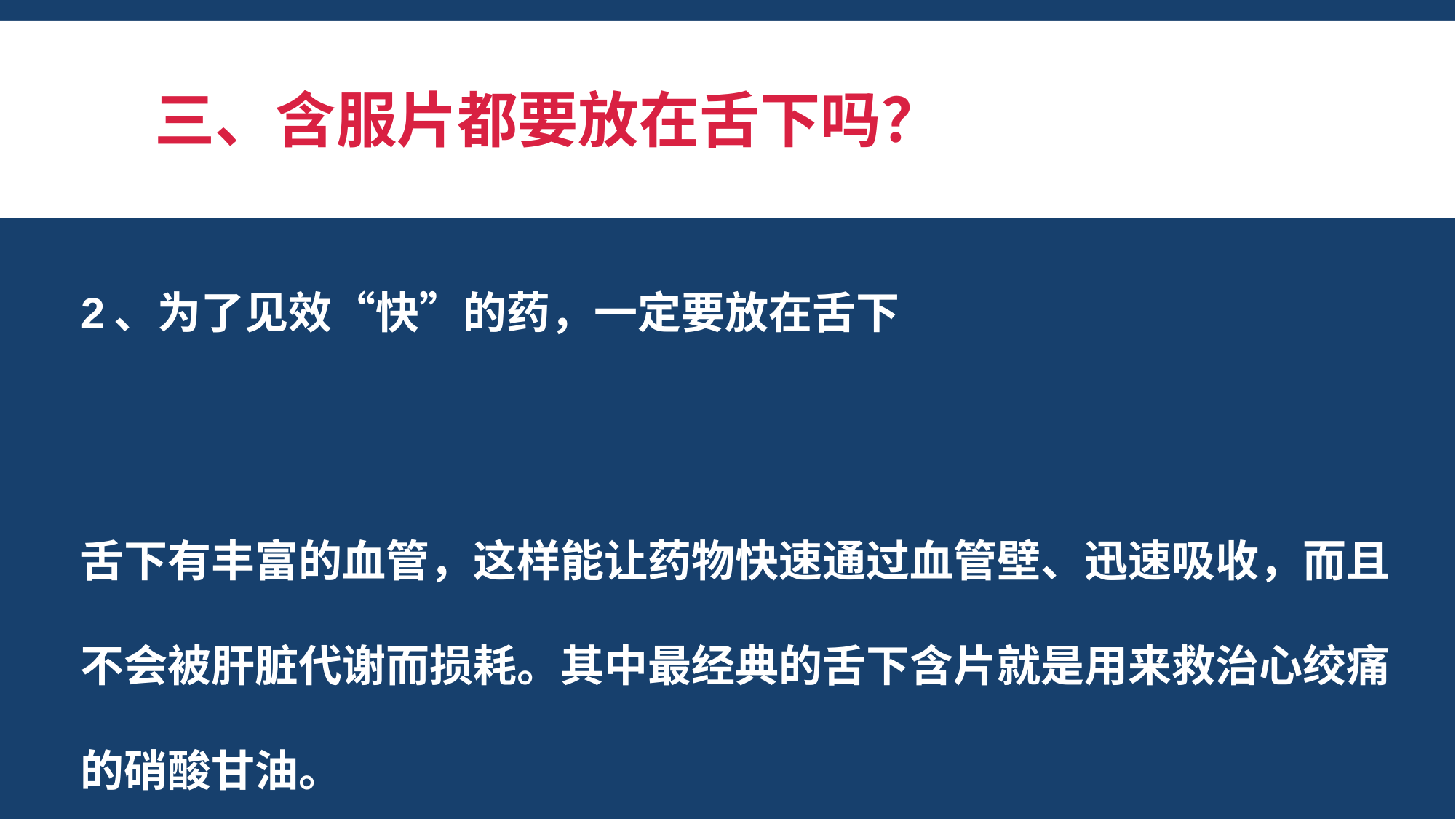

# 三、含服片都要放在舌下吗？
2、为了见效“快”的药，一定要放在舌下

舌下有丰富的血管，这样能让药物快速通过血管壁、迅速吸收，而且不会被肝脏代谢而损耗。其中最经典的舌下含片就是用来救治心绞痛的硝酸甘油。